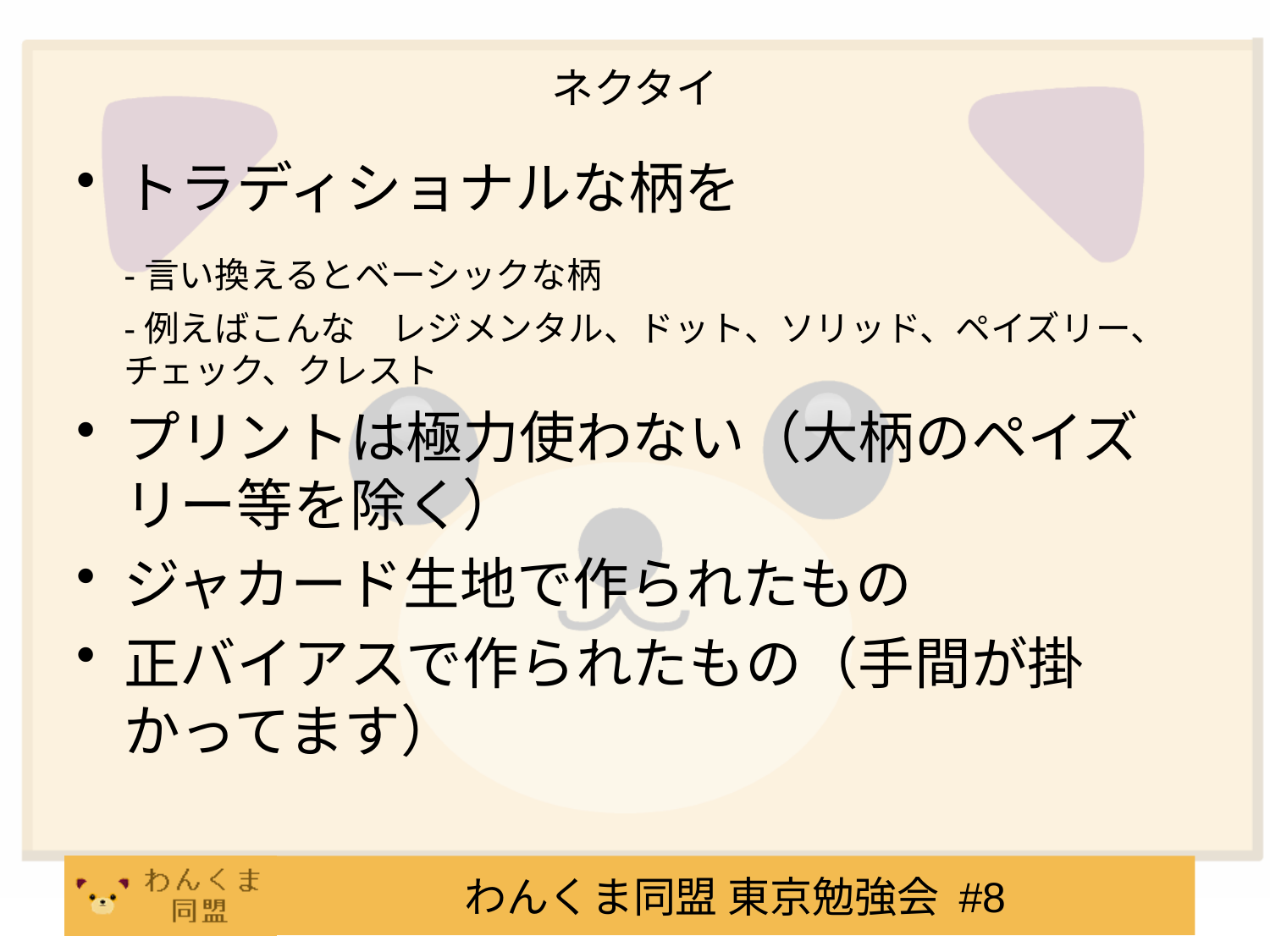

# ネクタイ
トラディショナルな柄を
	-言い換えるとベーシックな柄
	-例えばこんな　レジメンタル、ドット、ソリッド、ペイズリー、チェック、クレスト
プリントは極力使わない（大柄のペイズリー等を除く）
ジャカード生地で作られたもの
正バイアスで作られたもの（手間が掛かってます）